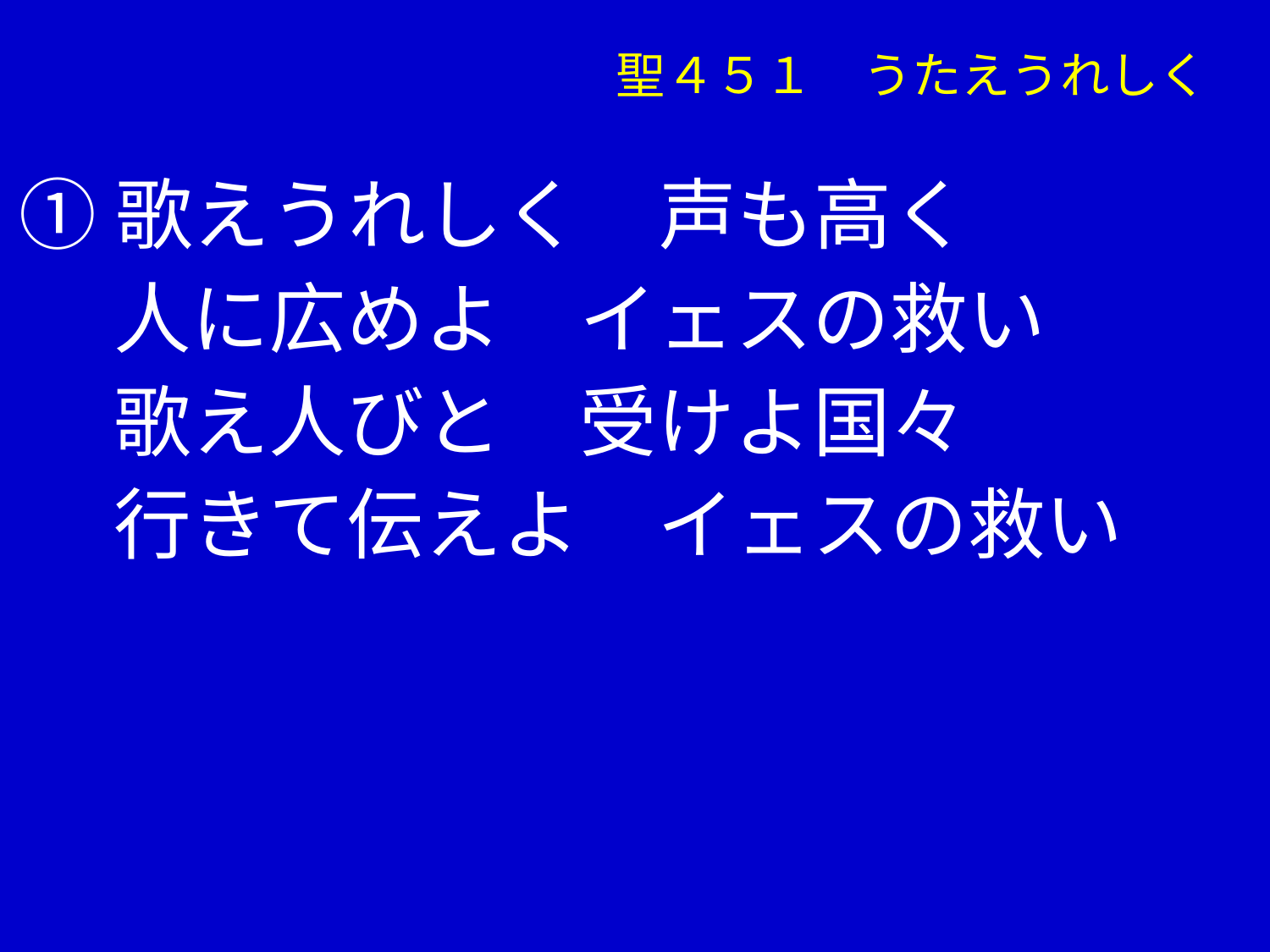

聖４５１　うたえうれしく
①歌えうれしく　声も高く
　 人に広めよ　イェスの救い
　 歌え人びと　受けよ国々
　 行きて伝えよ　イェスの救い